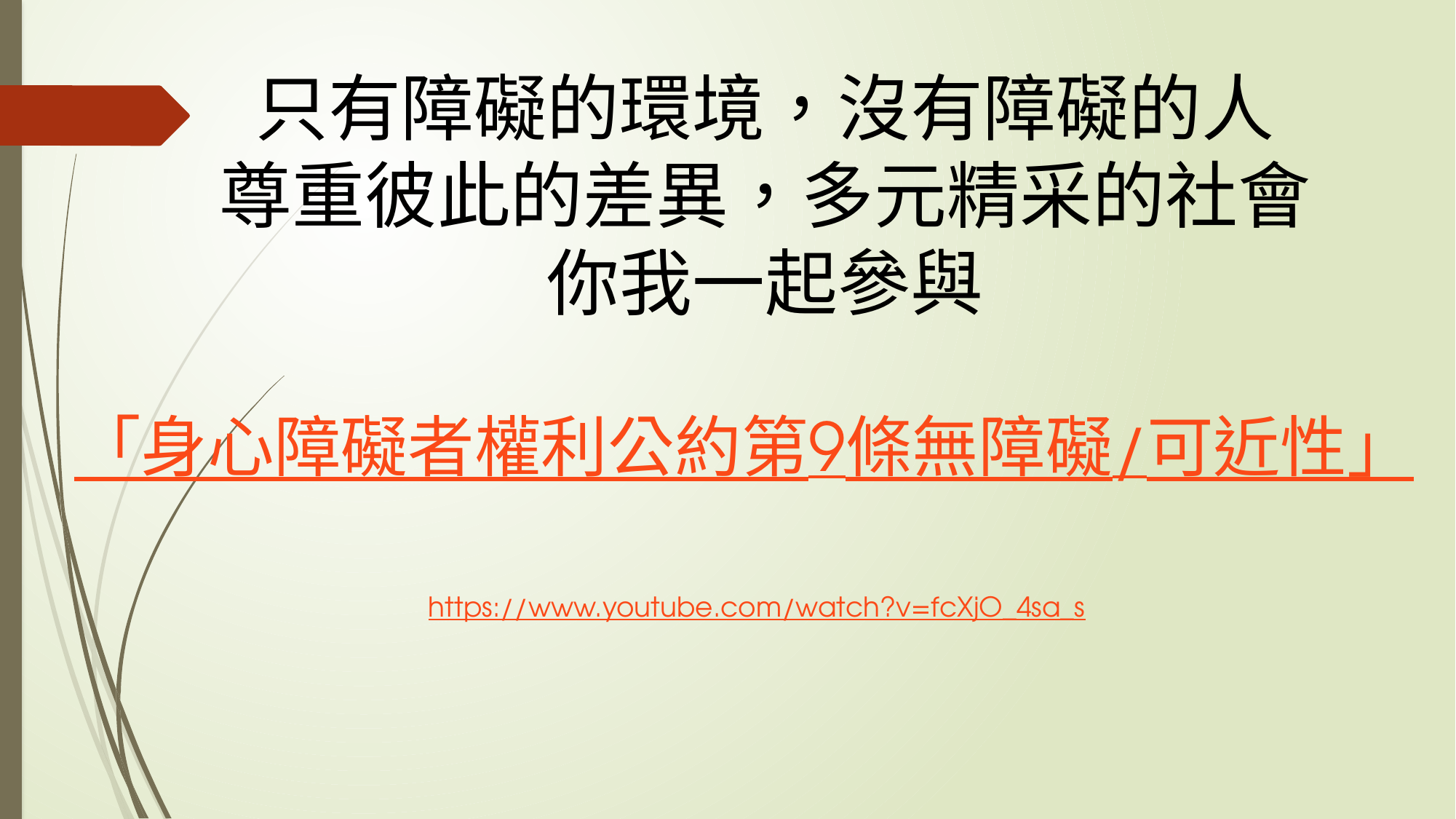

只有障礙的環境，沒有障礙的人
尊重彼此的差異，多元精采的社會
你我一起參與
「身心障礙者權利公約第9條無障礙/可近性」
https://www.youtube.com/watch?v=fcXjO_4sa_s